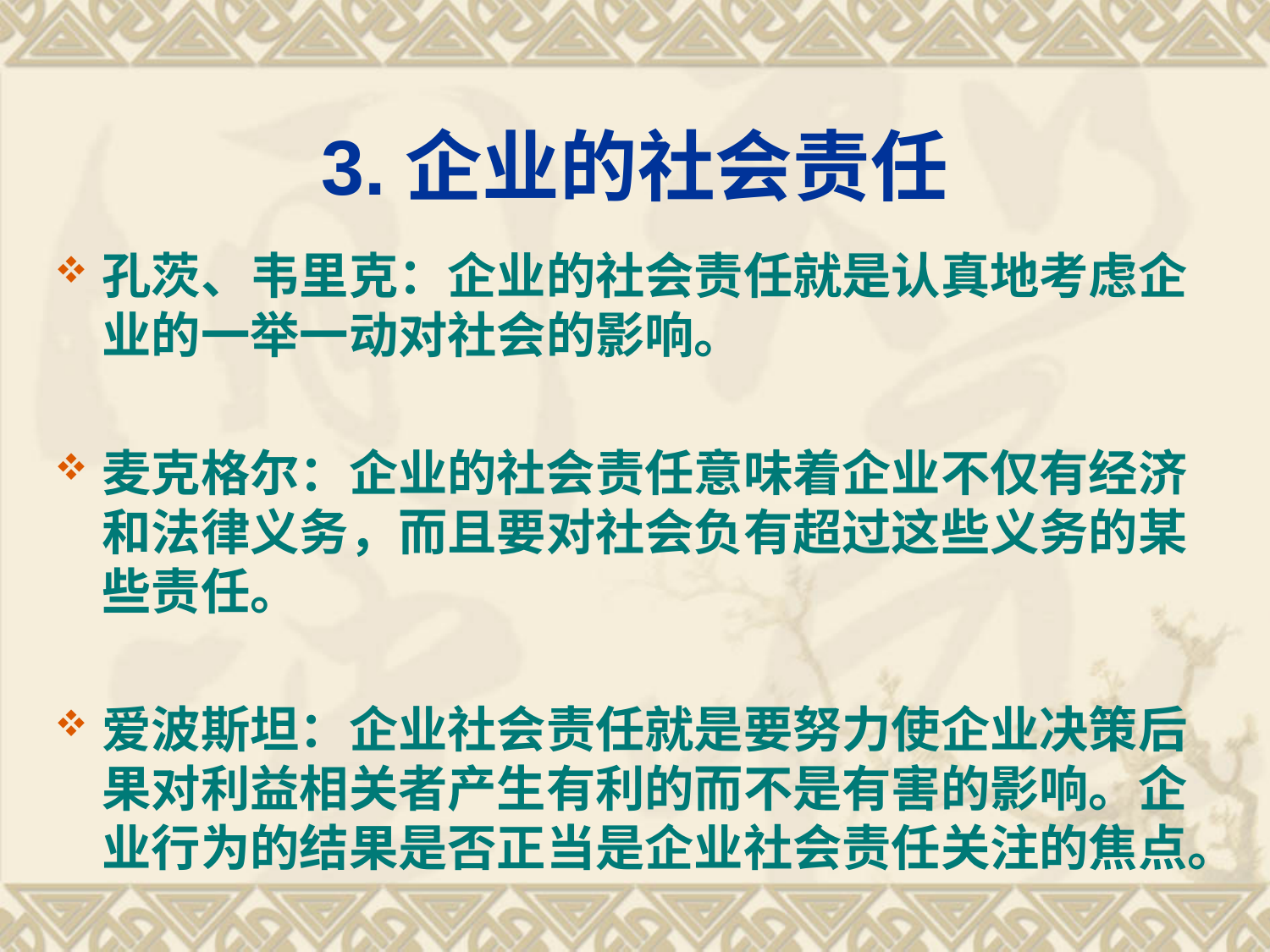

3.企业的社会责任
孔茨、韦里克：企业的社会责任就是认真地考虑企业的一举一动对社会的影响。

麦克格尔：企业的社会责任意味着企业不仅有经济和法律义务，而且要对社会负有超过这些义务的某些责任。

爱波斯坦：企业社会责任就是要努力使企业决策后果对利益相关者产生有利的而不是有害的影响。企业行为的结果是否正当是企业社会责任关注的焦点。